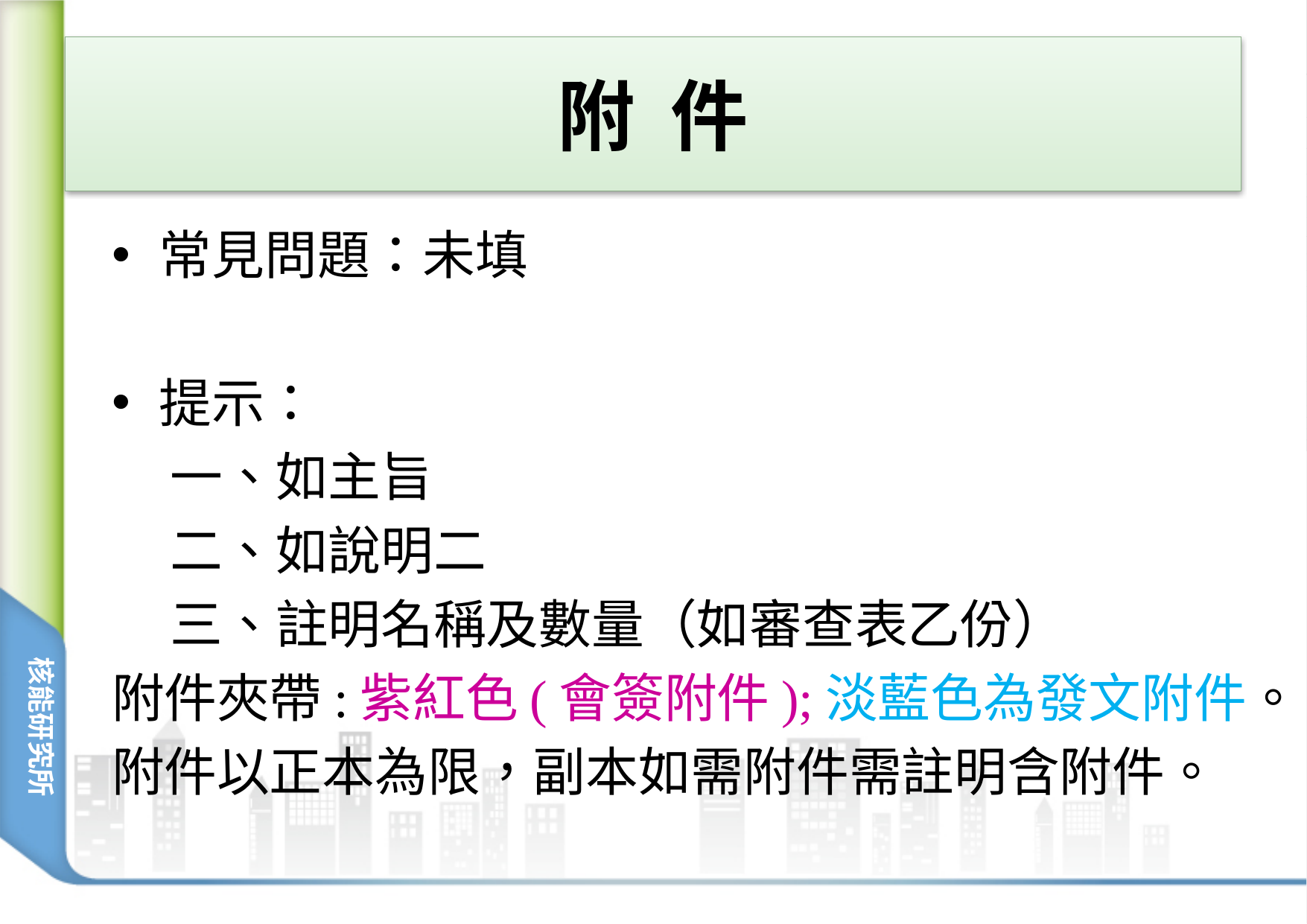

# 附  件
常見問題：未填

提示：
    一、如主旨
    二、如說明二
    三、註明名稱及數量（如審查表乙份）
附件夾帶:紫紅色(會簽附件);淡藍色為發文附件。
附件以正本為限，副本如需附件需註明含附件。